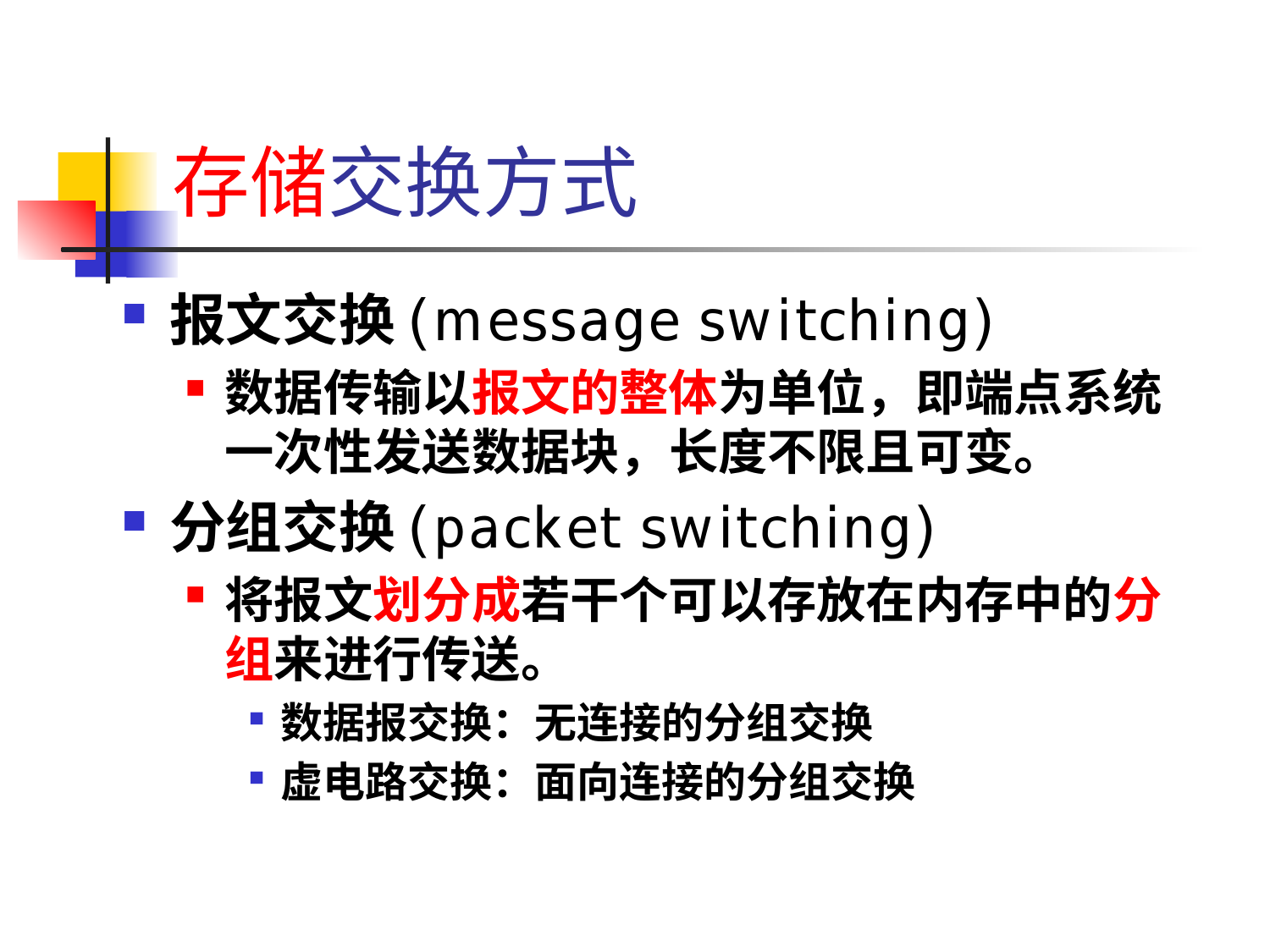

# 存储交换方式
报文交换(message switching)
数据传输以报文的整体为单位，即端点系统一次性发送数据块，长度不限且可变。
分组交换(packet switching)
将报文划分成若干个可以存放在内存中的分组来进行传送。
数据报交换：无连接的分组交换
虚电路交换：面向连接的分组交换